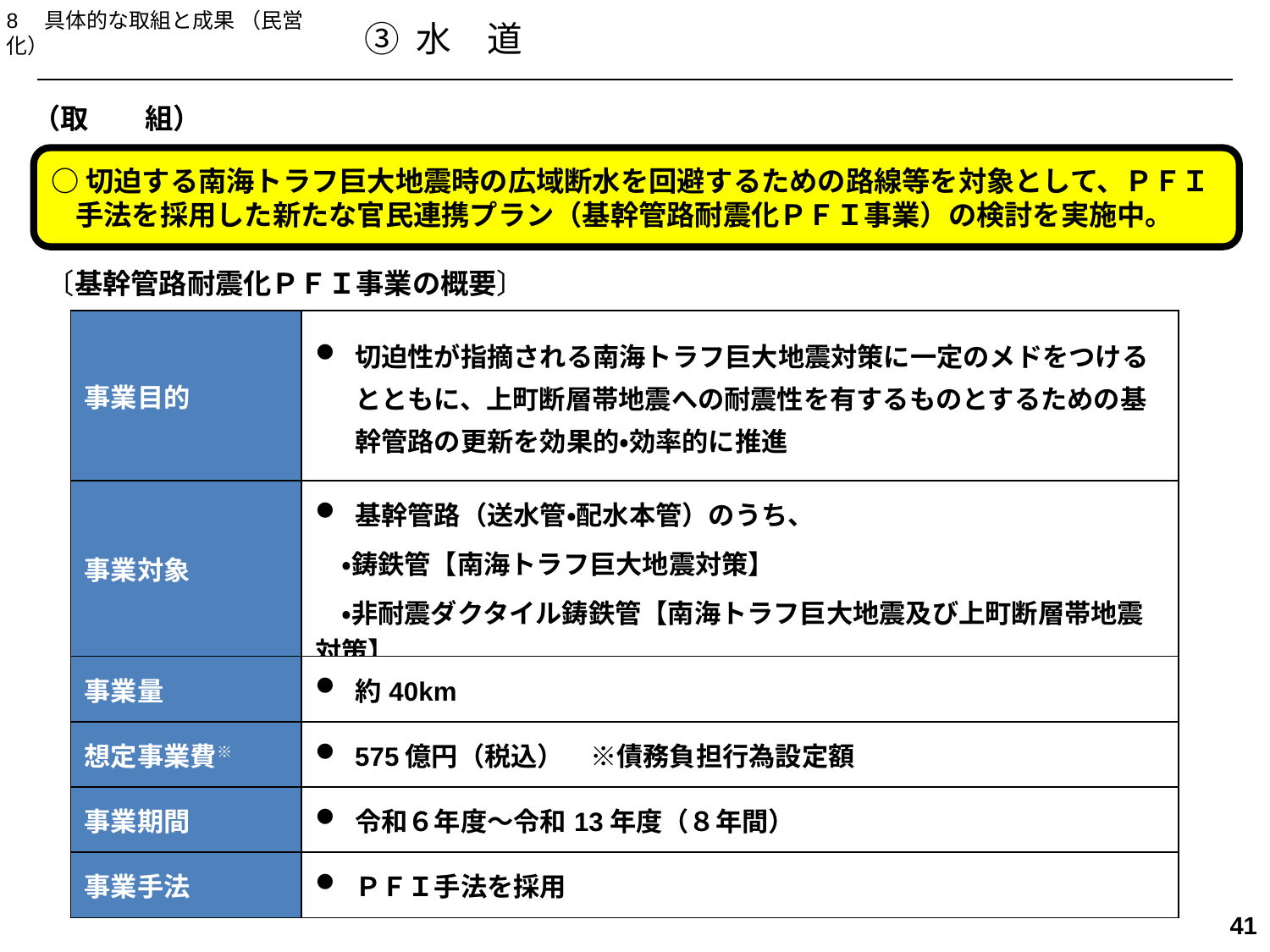

8　具体的な取組と成果 （民営化）
③ 水　道
（取　　組）
○切迫する南海トラフ巨大地震時の広域断水を回避するための路線等を対象として、ＰＦＩ手法を採用した新たな官民連携プラン（基幹管路耐震化ＰＦＩ事業）の検討を実施中。
〔基幹管路耐震化ＰＦＩ事業の概要〕
| 事業目的 | 切迫性が指摘される南海トラフ巨大地震対策に一定のメドをつけるとともに、上町断層帯地震への耐震性を有するものとするための基幹管路の更新を効果的・効率的に推進 |
| --- | --- |
| 事業対象 | 基幹管路（送水管・配水本管）のうち、 　・鋳鉄管【南海トラフ巨大地震対策】 　・非耐震ダクタイル鋳鉄管【南海トラフ巨大地震及び上町断層帯地震対策】 |
| 事業量 | 約40km |
| 想定事業費※ | 575億円（税込）　※債務負担行為設定額 |
| 事業期間 | 令和６年度～令和13年度（８年間） |
| 事業手法 | ＰＦＩ手法を採用 |
41